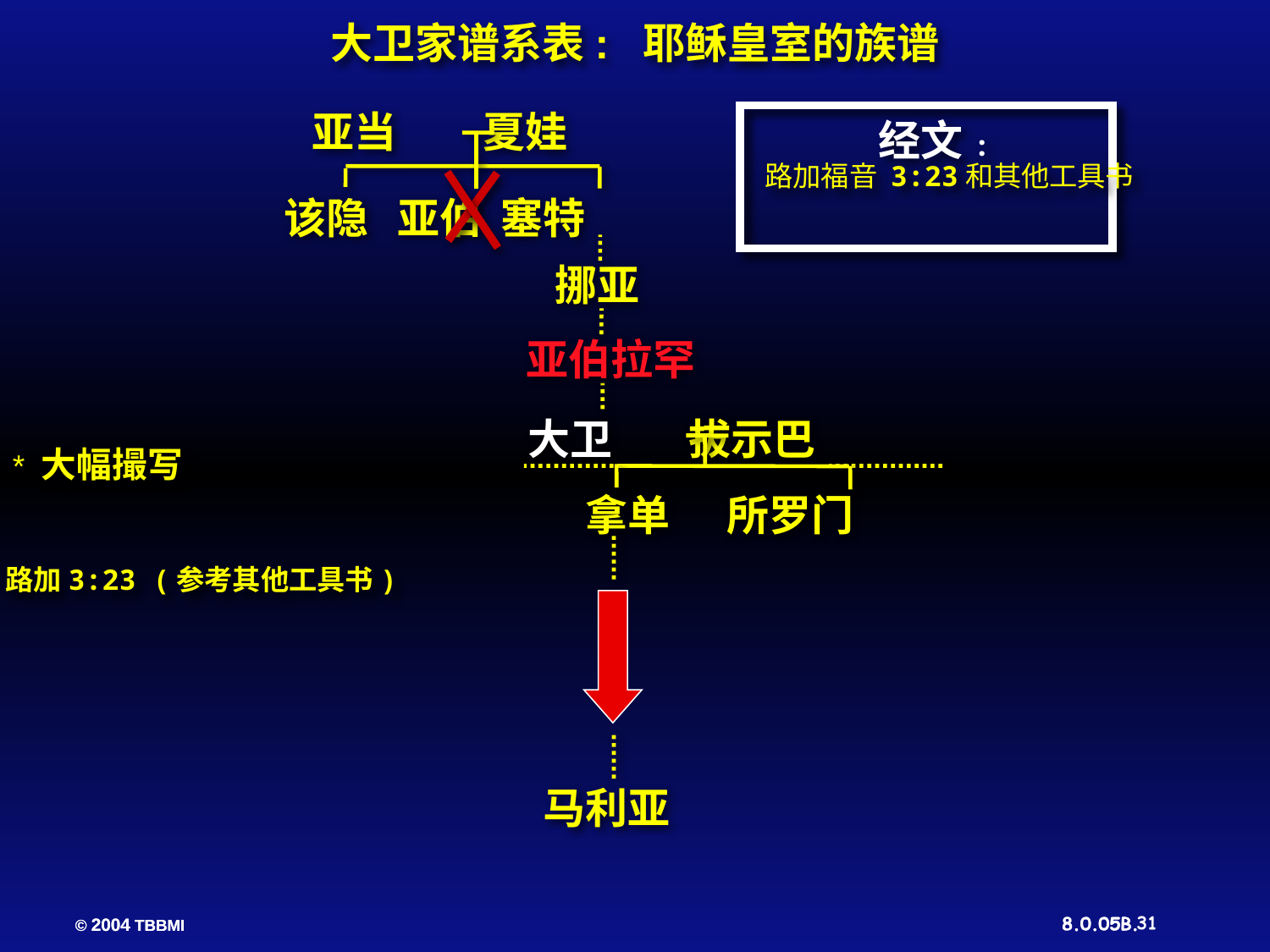

大卫家谱系表:  耶稣皇室的族谱
亚当         夏娃

经文:

路加福音 3:23和其他工具书

该隐   亚伯  塞特

 挪亚

   亚伯拉罕

大卫        拔示巴

* 大幅撮写

      拿单      所罗门

   路加3:23 (参考其他工具书)

马利亚

31